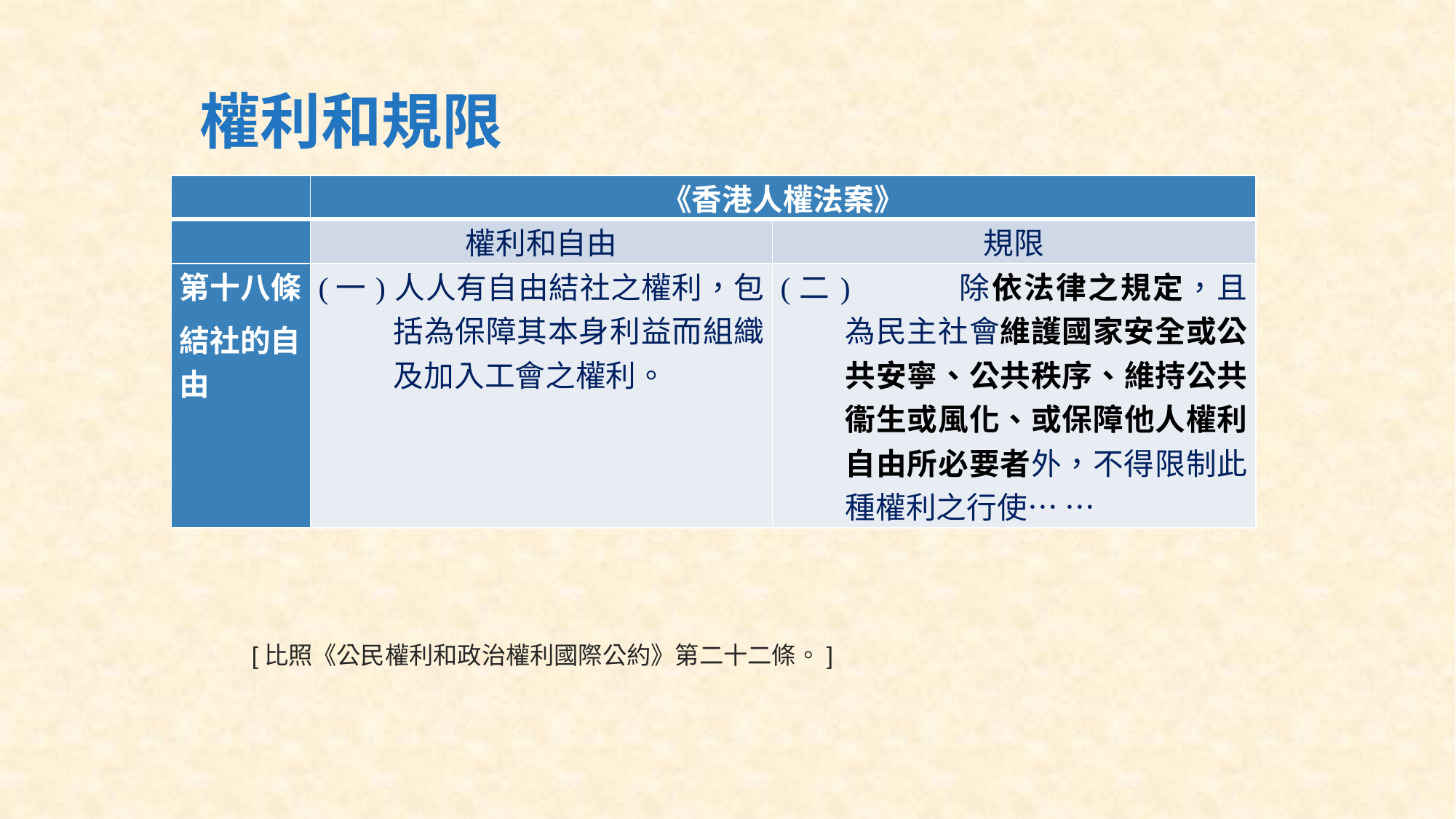

# 權利和規限
|  | 《香港人權法案》 |  |
| --- | --- | --- |
|  | 權利和自由 | 規限 |
| 第十八條 結社的自由 | (一) 人人有自由結社之權利，包括為保障其本身利益而組織及加入工會之權利。 | (二) 除依法律之規定，且為民主社會維護國家安全或公共安寧、公共秩序、維持公共衞生或風化、或保障他人權利自由所必要者外，不得限制此種權利之行使… … |
[比照《公民權利和政治權利國際公約》第二十二條。]